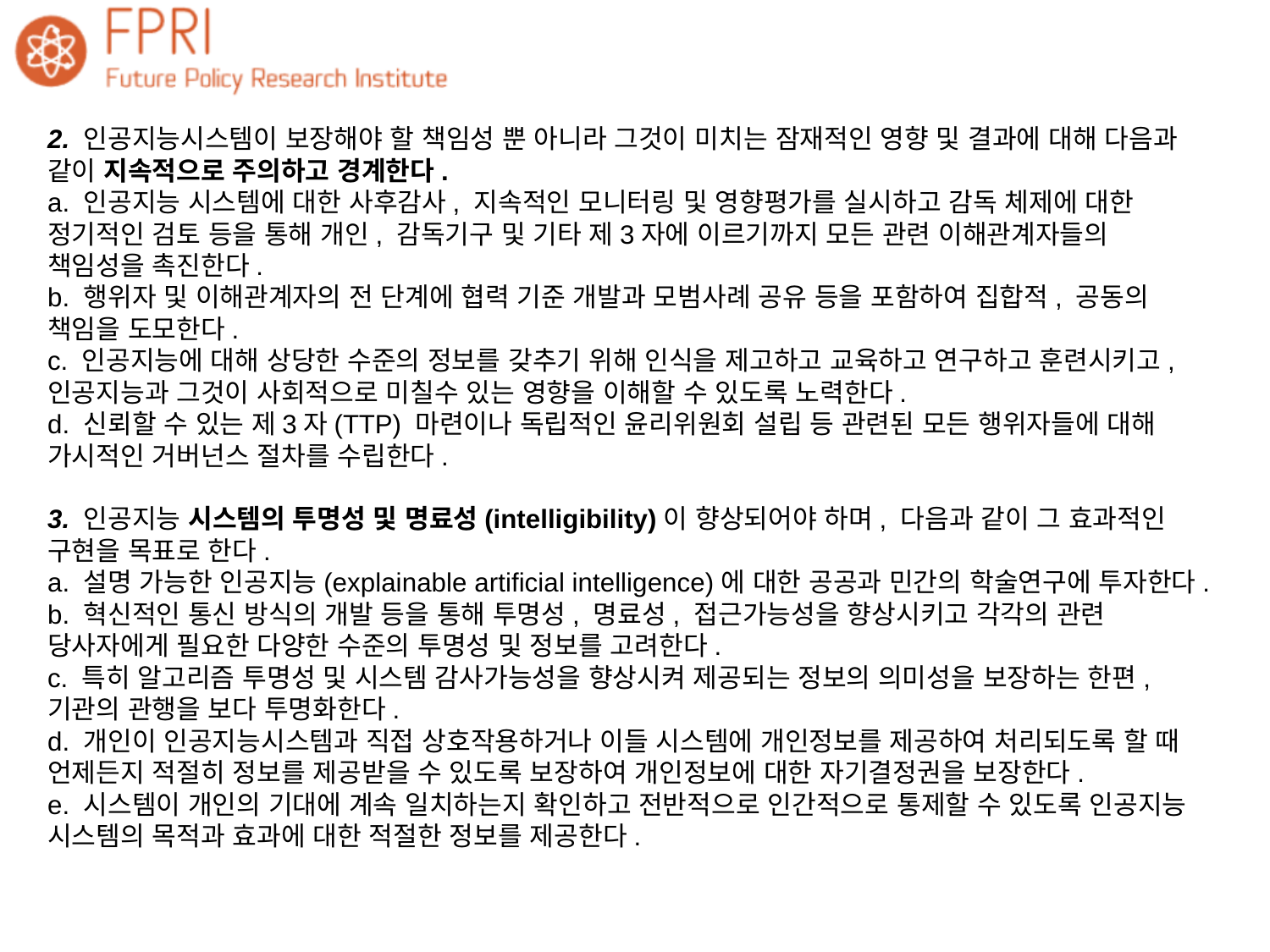

2. 인공지능시스템이 보장해야 할 책임성 뿐 아니라 그것이 미치는 잠재적인 영향 및 결과에 대해 다음과 같이 지속적으로 주의하고 경계한다.
a. 인공지능 시스템에 대한 사후감사, 지속적인 모니터링 및 영향평가를 실시하고 감독 체제에 대한 정기적인 검토 등을 통해 개인, 감독기구 및 기타 제3자에 이르기까지 모든 관련 이해관계자들의 책임성을 촉진한다.
b. 행위자 및 이해관계자의 전 단계에 협력 기준 개발과 모범사례 공유 등을 포함하여 집합적, 공동의 책임을 도모한다.
c. 인공지능에 대해 상당한 수준의 정보를 갖추기 위해 인식을 제고하고 교육하고 연구하고 훈련시키고, 인공지능과 그것이 사회적으로 미칠수 있는 영향을 이해할 수 있도록 노력한다.
d. 신뢰할 수 있는 제3자(TTP) 마련이나 독립적인 윤리위원회 설립 등 관련된 모든 행위자들에 대해 가시적인 거버넌스 절차를 수립한다.

3. 인공지능 시스템의 투명성 및 명료성(intelligibility)이 향상되어야 하며, 다음과 같이 그 효과적인 구현을 목표로 한다.
a. 설명 가능한 인공지능(explainable artificial intelligence)에 대한 공공과 민간의 학술연구에 투자한다.
b. 혁신적인 통신 방식의 개발 등을 통해 투명성, 명료성, 접근가능성을 향상시키고 각각의 관련 당사자에게 필요한 다양한 수준의 투명성 및 정보를 고려한다.
c. 특히 알고리즘 투명성 및 시스템 감사가능성을 향상시켜 제공되는 정보의 의미성을 보장하는 한편, 기관의 관행을 보다 투명화한다.
d. 개인이 인공지능시스템과 직접 상호작용하거나 이들 시스템에 개인정보를 제공하여 처리되도록 할 때 언제든지 적절히 정보를 제공받을 수 있도록 보장하여 개인정보에 대한 자기결정권을 보장한다.
e. 시스템이 개인의 기대에 계속 일치하는지 확인하고 전반적으로 인간적으로 통제할 수 있도록 인공지능 시스템의 목적과 효과에 대한 적절한 정보를 제공한다.